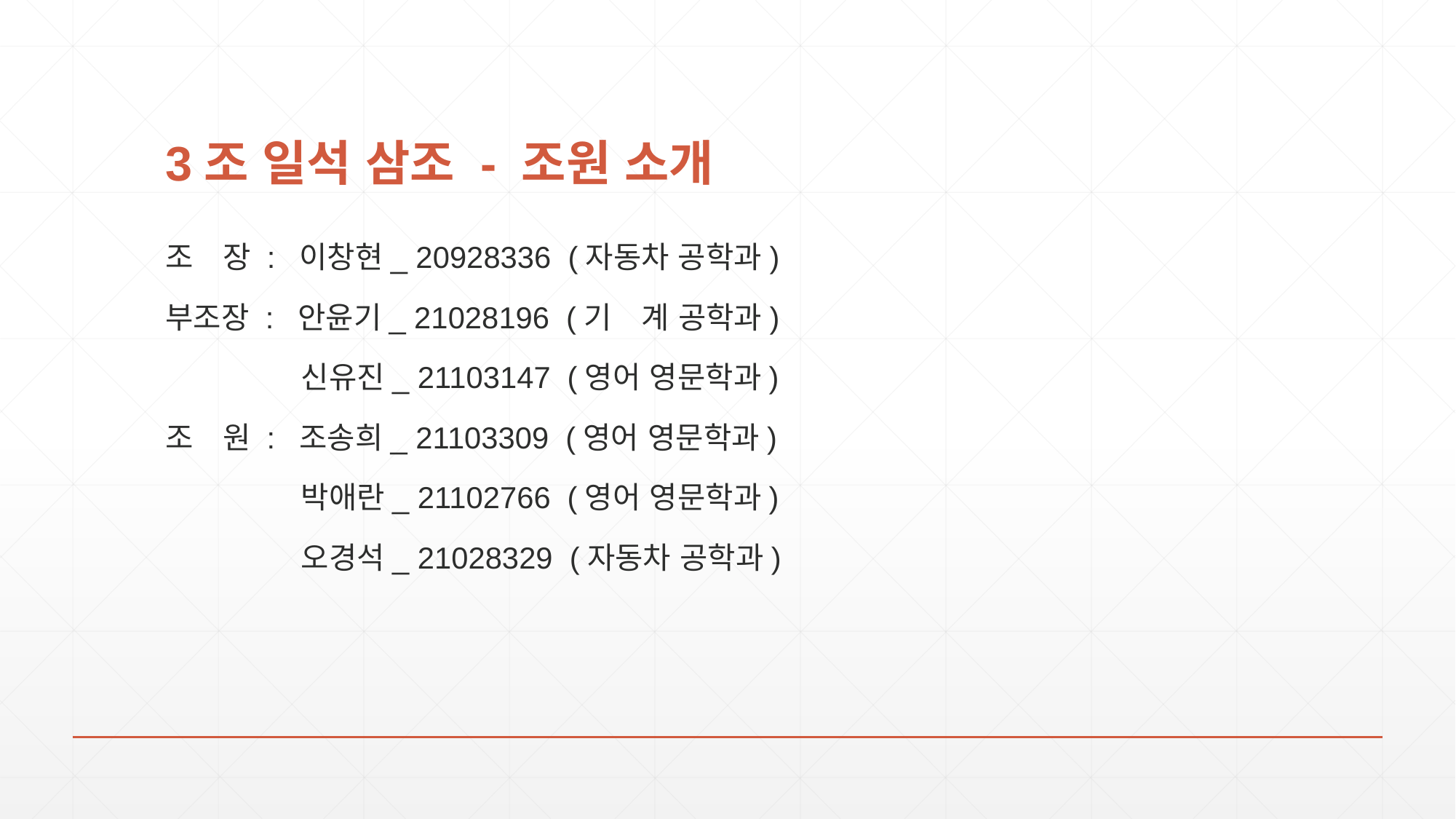

# 3조 일석 삼조 - 조원 소개
조     장 :  이창현_ 20928336  (자동차 공학과)
부조장 :  안윤기_ 21028196  (기     계 공학과)
               신유진_ 21103147  (영어 영문학과)
조      원 :  조송희_ 21103309  (영어 영문학과)
               박애란_ 21102766  (영어 영문학과)
               오경석_ 21028329  (자동차 공학과)